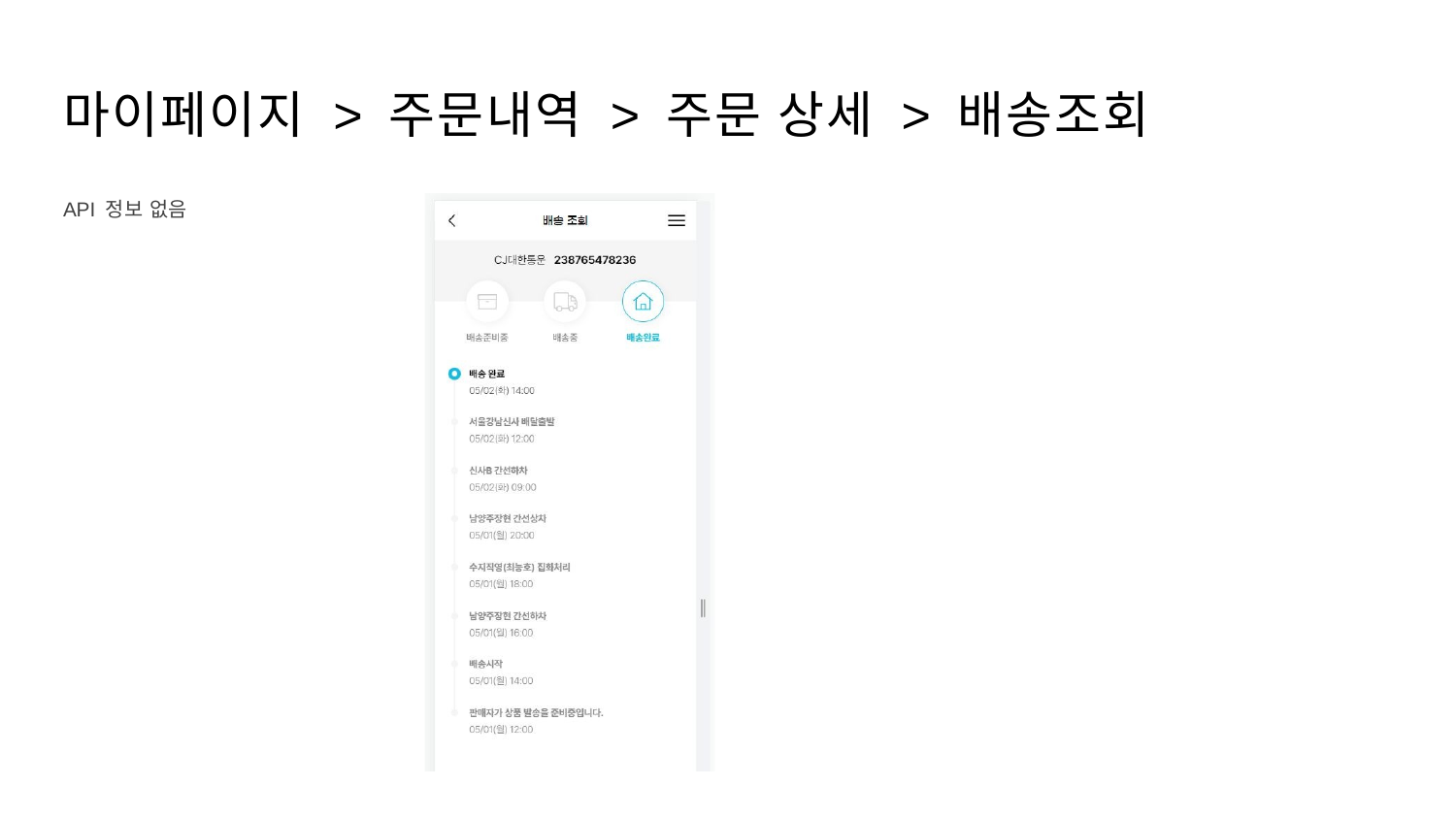

# 마이페이지 > 주문내역 > 주문 상세 > 배송조회

API 정보 없음